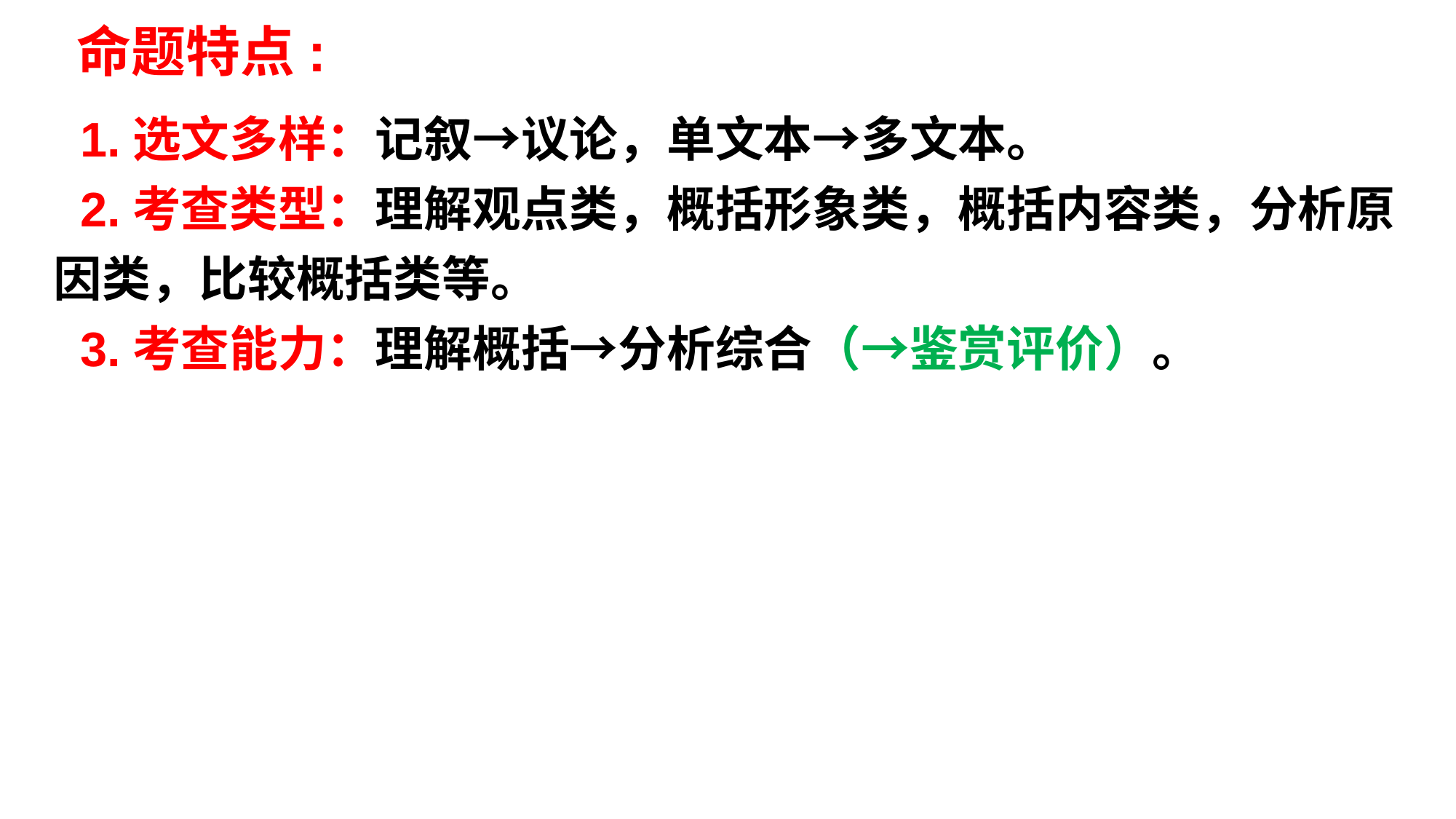

命题特点:
  1.选文多样：记叙→议论，单文本→多文本。
  2.考查类型：理解观点类，概括形象类，概括内容类，分析原因类，比较概括类等。
  3.考查能力：理解概括→分析综合（→鉴赏评价）。